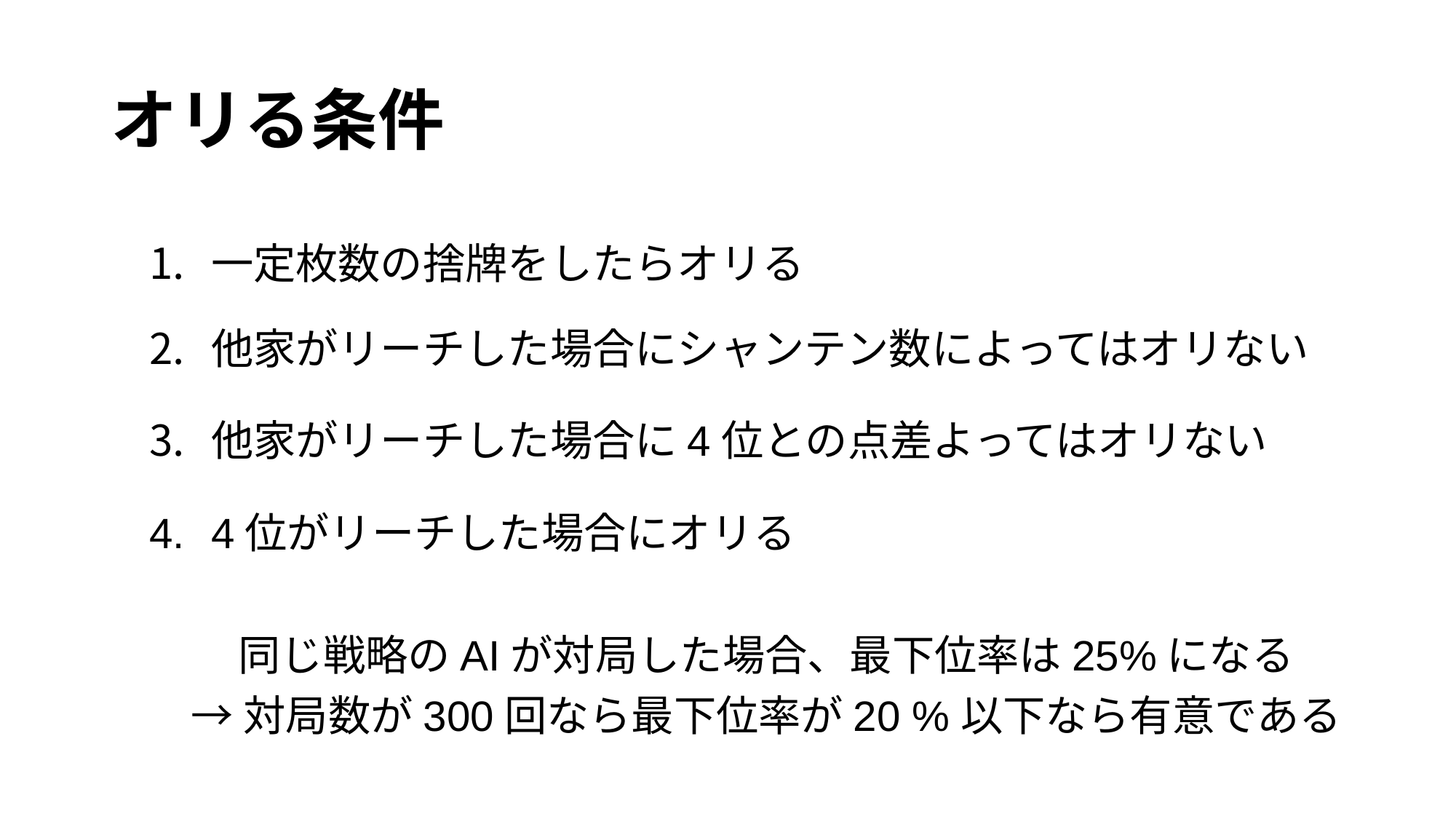

# オリる条件
一定枚数の捨牌をしたらオリる

他家がリーチした場合にシャンテン数によってはオリない

他家がリーチした場合に4位との点差よってはオリない

4位がリーチした場合にオリる

同じ戦略のAIが対局した場合、最下位率は25%になる
→対局数が300回なら最下位率が20 %以下なら有意である